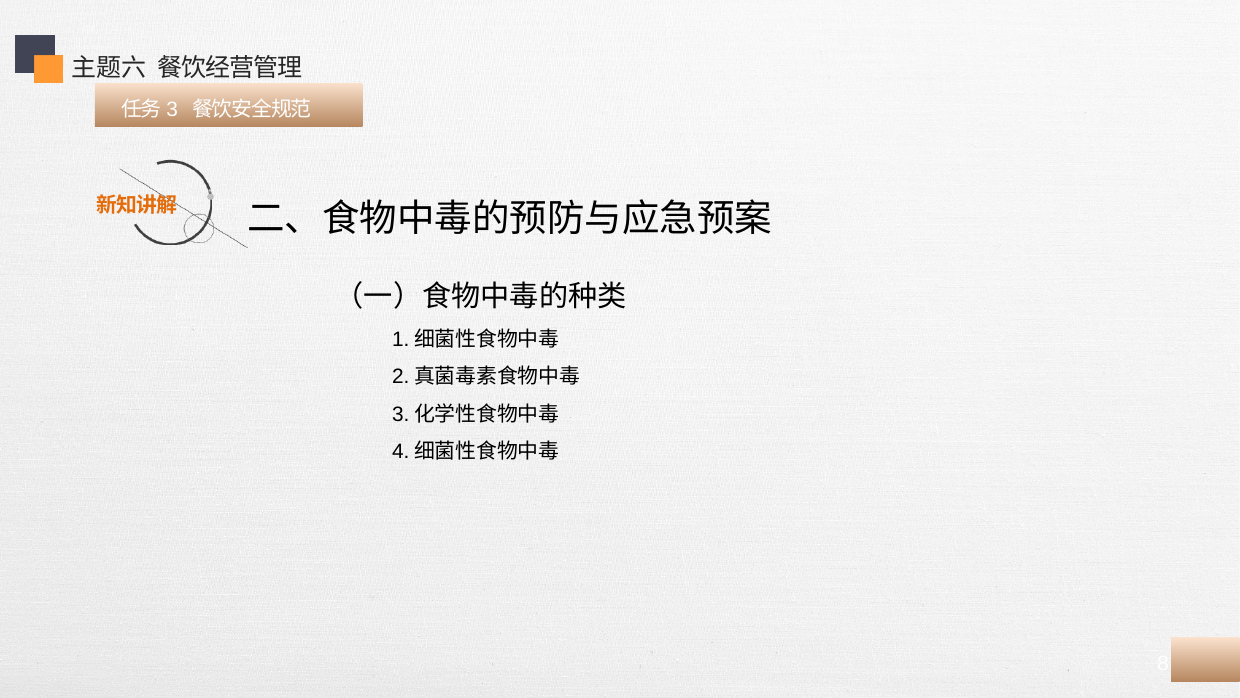

主题六  餐饮经营管理
 任务3  餐饮安全规范
二、食物中毒的预防与应急预案
（一）食物中毒的种类
          1.细菌性食物中毒
          2.真菌毒素食物中毒
          3.化学性食物中毒
          4.细菌性食物中毒